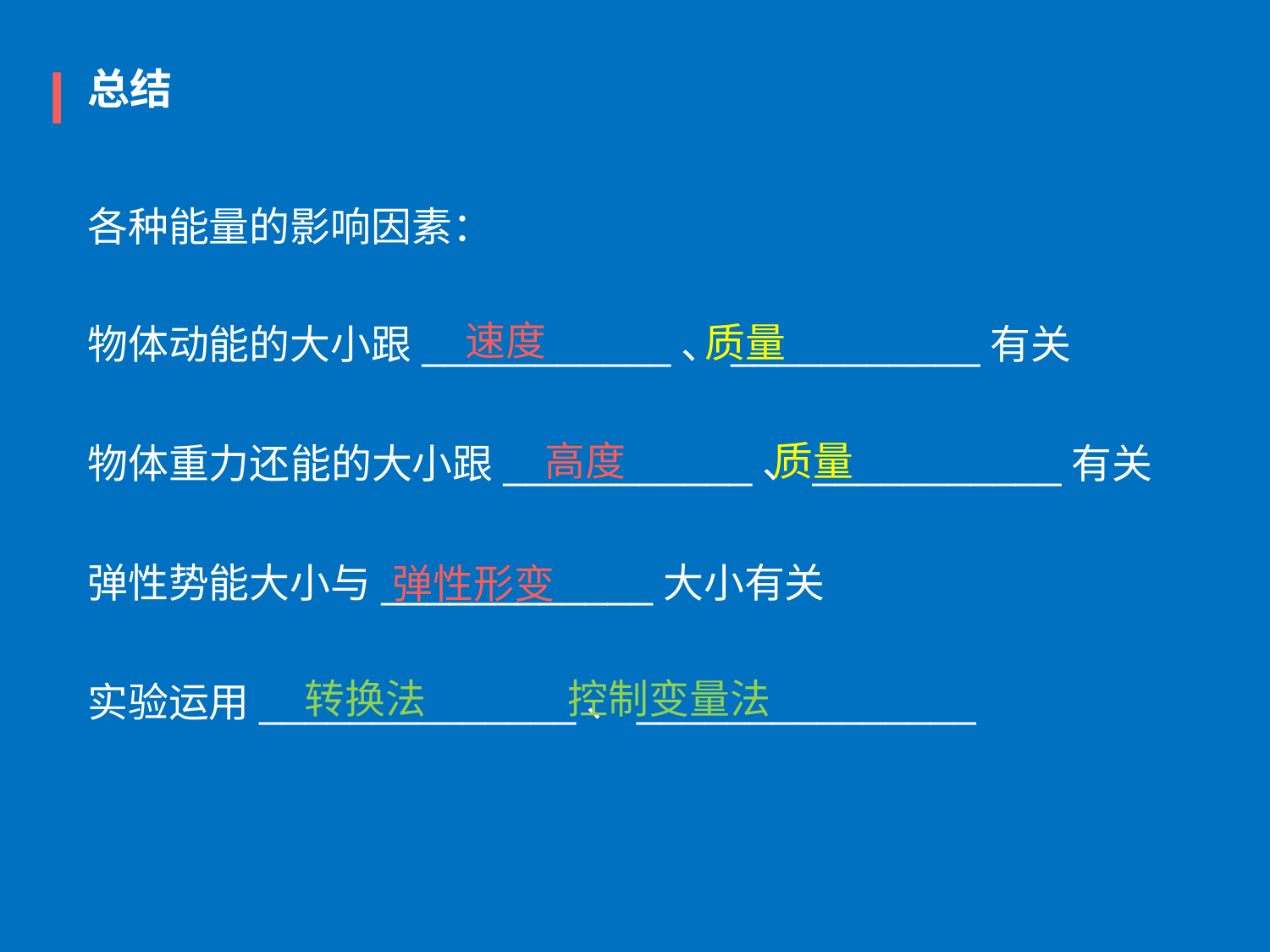

总结

各种能量的影响因素：
速度
质量
物体动能的大小跟___________、___________有关
高度
质量
物体重力还能的大小跟___________、___________有关
弹性势能大小与____________大小有关
弹性形变
转换法
控制变量法
实验运用______________、_______________